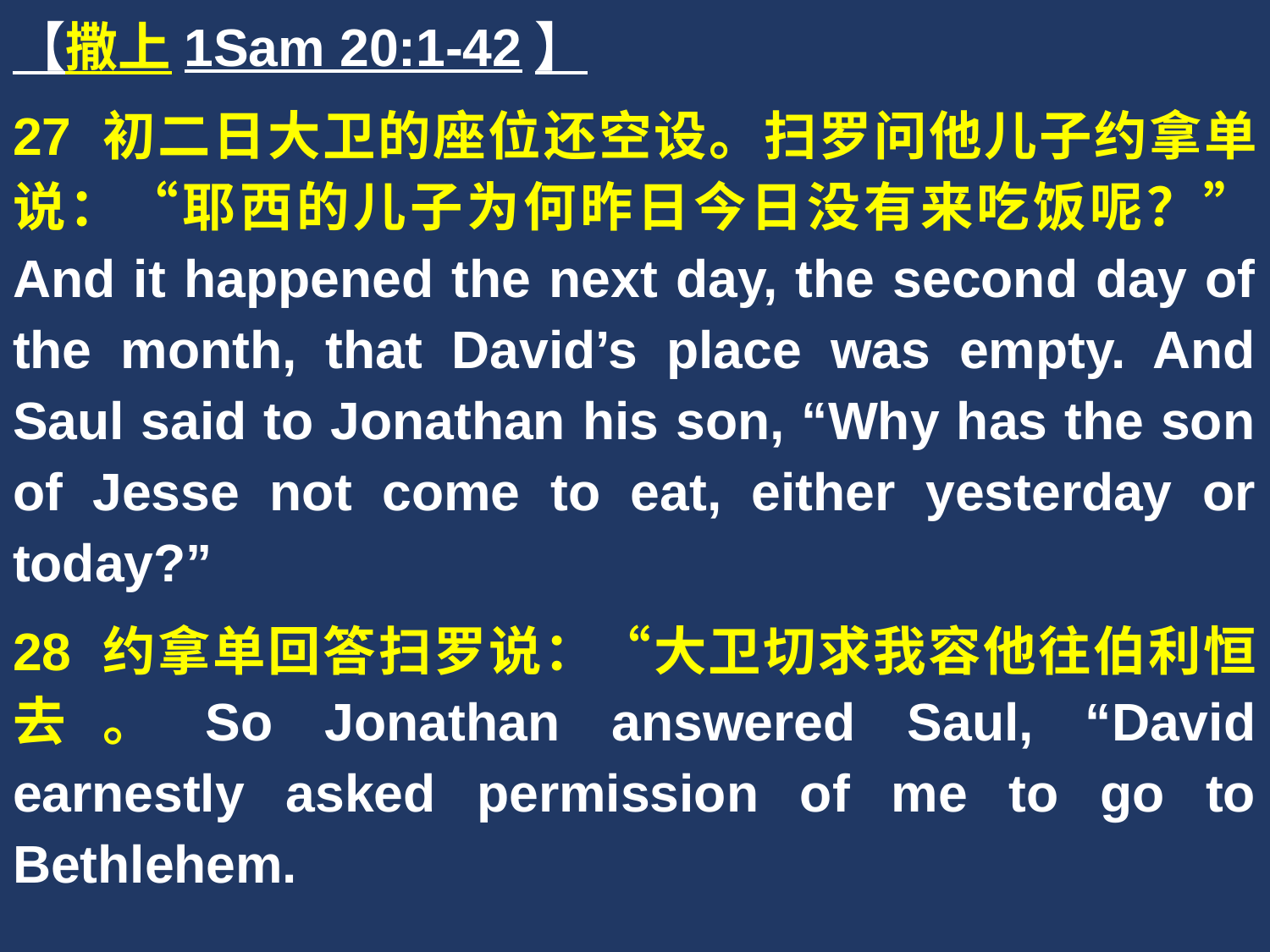

【撒上1Sam 20:1-42】
27 初二日大卫的座位还空设。扫罗问他儿子约拿单说：“耶西的儿子为何昨日今日没有来吃饭呢？” And it happened the next day, the second day of the month, that David’s place was empty. And Saul said to Jonathan his son, “Why has the son of Jesse not come to eat, either yesterday or today?”
28 约拿单回答扫罗说：“大卫切求我容他往伯利恒去。So Jonathan answered Saul, “David earnestly asked permission of me to go to Bethlehem.